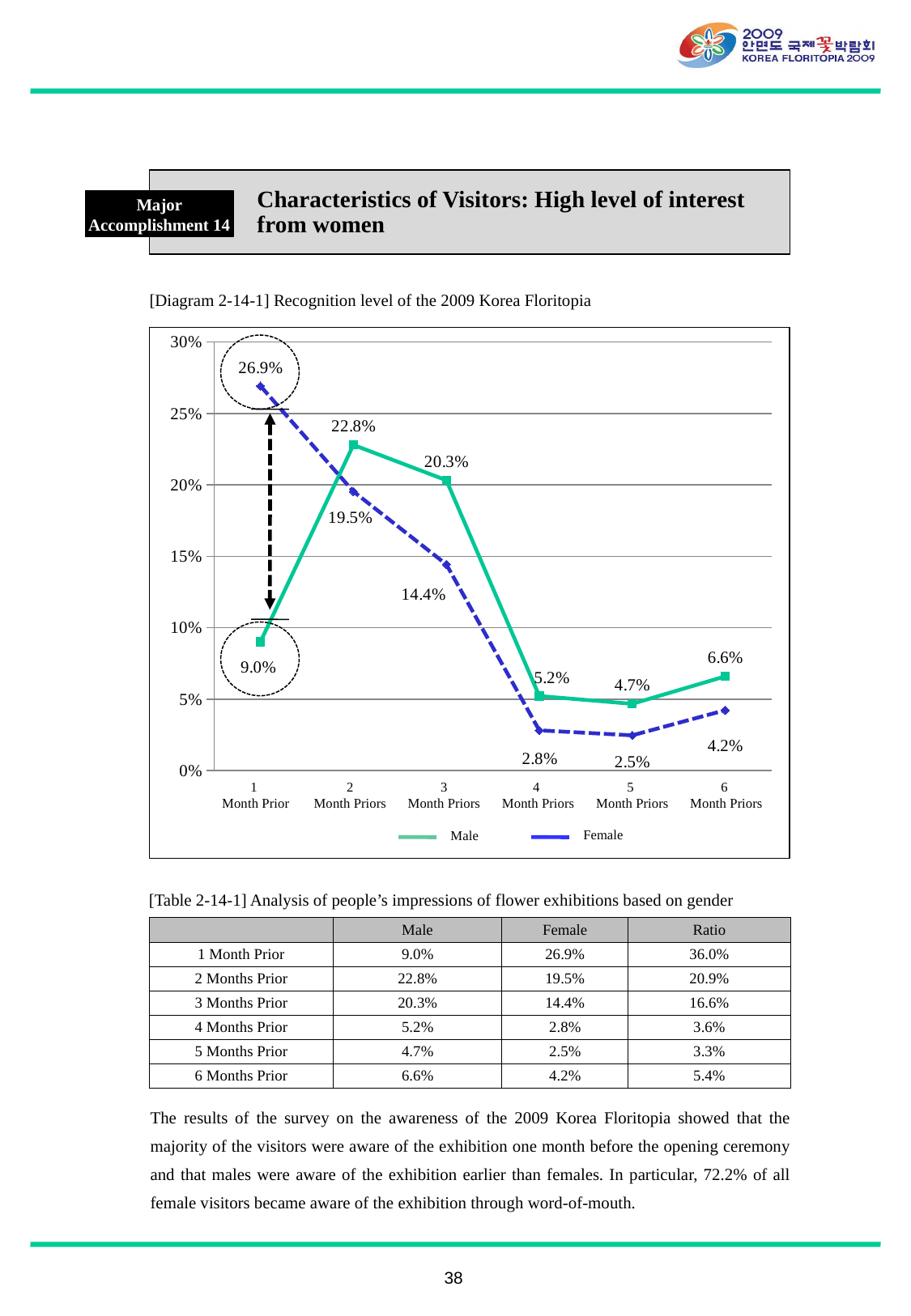

Characteristics of Visitors: High level of interest from women
Major Accomplishment 14
[Diagram 2-14-1] Recognition level of the 2009 Korea Floritopia

### Chart

| Category | 남자 | 여자 |
|---|---|---|
| 1개월전 | 0.09012875536480724 | 0.26931330472103004 |
| 2개월전 | 0.22802197802197802 | 0.1954225352112677 |
| 3개월전 | 0.2032967032967034 | 0.1443661971831038 |
| 4개월전 | 0.052197802197802214 | 0.02816901408450704 |
| 5개월전 | 0.04670329670329693 | 0.024647887323944052 |
| 6개월전 | 0.06593406593406594 | 0.04225352112676056 |

1
Month Prior
2
Month Priors
3
Month Priors
4
Month Priors
5
Month Priors
6
Month Priors
Male
Female
[Table 2-14-1] Analysis of people’s impressions of flower exhibitions based on gender
|  | Male | Female | Ratio |
| --- | --- | --- | --- |
| 1 Month Prior | 9.0% | 26.9% | 36.0% |
| 2 Months Prior | 22.8% | 19.5% | 20.9% |
| 3 Months Prior | 20.3% | 14.4% | 16.6% |
| 4 Months Prior | 5.2% | 2.8% | 3.6% |
| 5 Months Prior | 4.7% | 2.5% | 3.3% |
| 6 Months Prior | 6.6% | 4.2% | 5.4% |
The results of the survey on the awareness of the 2009 Korea Floritopia showed that the majority of the visitors were aware of the exhibition one month before the opening ceremony and that males were aware of the exhibition earlier than females. In particular, 72.2% of all female visitors became aware of the exhibition through word-of-mouth.
38